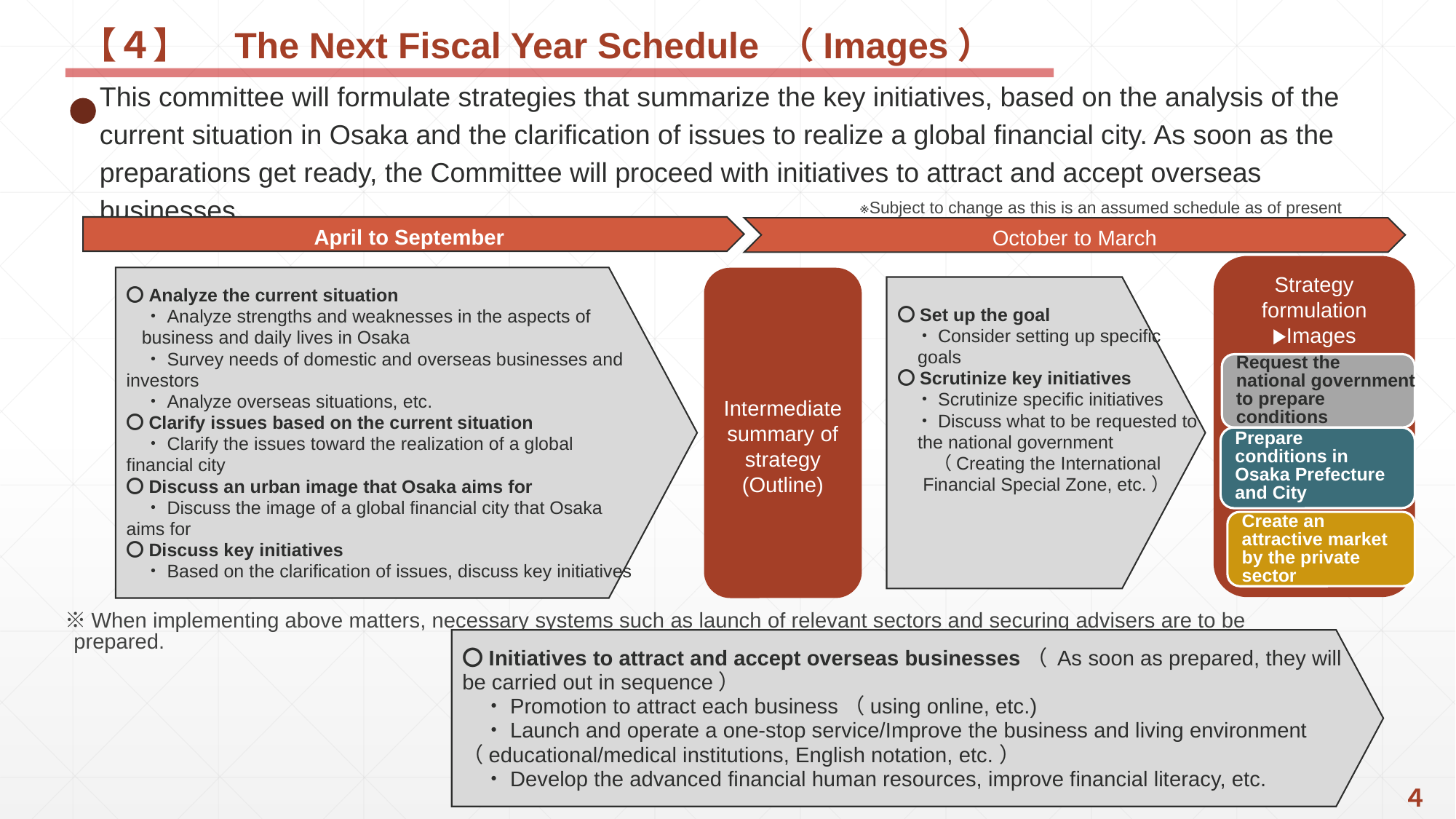

【４】　The Next Fiscal Year Schedule （Images）
This committee will formulate strategies that summarize the key initiatives, based on the analysis of the current situation in Osaka and the clarification of issues to realize a global financial city. As soon as the preparations get ready, the Committee will proceed with initiatives to attract and accept overseas businesses.

※Subject to change as this is an assumed schedule as of present
April to September
October to March
Strategy
formulation
▶Images

〇Analyze the current situation
　・Analyze strengths and weaknesses in the aspects of
   business and daily lives in Osaka
　・Survey needs of domestic and overseas businesses and investors
　・Analyze overseas situations, etc.
〇Clarify issues based on the current situation
　・Clarify the issues toward the realization of a global financial city
〇Discuss an urban image that Osaka aims for
　・Discuss the image of a global financial city that Osaka aims for
〇Discuss key initiatives
　・Based on the clarification of issues, discuss key initiatives

Intermediate summary of strategy
(Outline)

〇Set up the goal
　・Consider setting up specific
    goals
〇Scrutinize key initiatives
　・Scrutinize specific initiatives
　・Discuss what to be requested to
    the national government
　　（Creating the International
     Financial Special Zone, etc.）

Request the
national government
to prepare
conditions

Prepare conditions in Osaka Prefecture and City

Create an attractive market by the private sector
　※When implementing above matters, necessary systems such as launch of relevant sectors and securing advisers are to be
     prepared.
〇Initiatives to attract and accept overseas businesses（ As soon as prepared, they will be carried out in sequence）
　・Promotion to attract each business（using online, etc.)
　・Launch and operate a one-stop service/Improve the business and living environment（educational/medical institutions, English notation, etc.）
　・Develop the advanced financial human resources, improve financial literacy, etc.
４